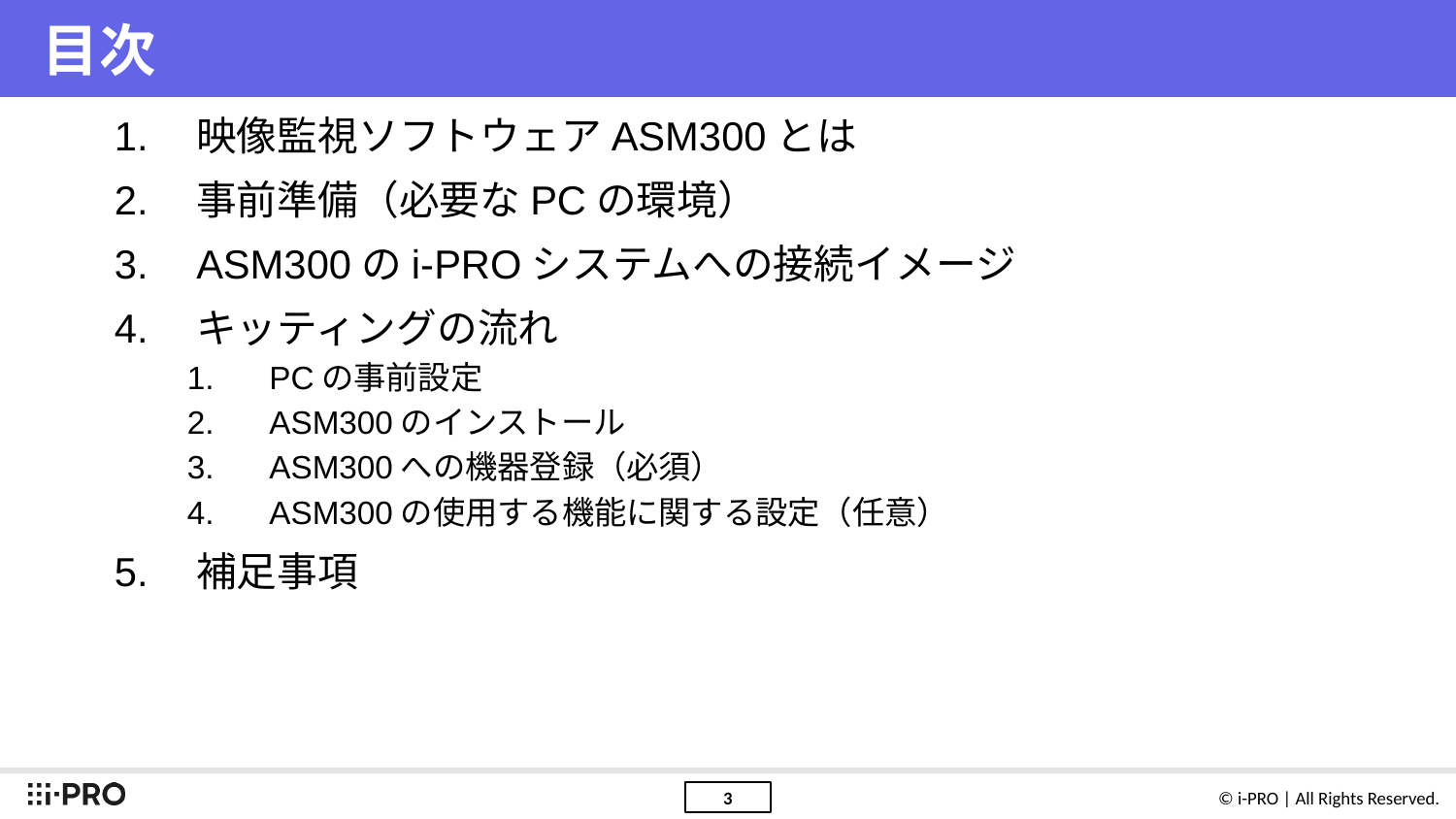

# 目次
映像監視ソフトウェアASM300とは
事前準備（必要なPCの環境）
ASM300のi-PROシステムへの接続イメージ
キッティングの流れ
PCの事前設定
ASM300のインストール
ASM300への機器登録（必須）
ASM300の使用する機能に関する設定（任意）
補足事項